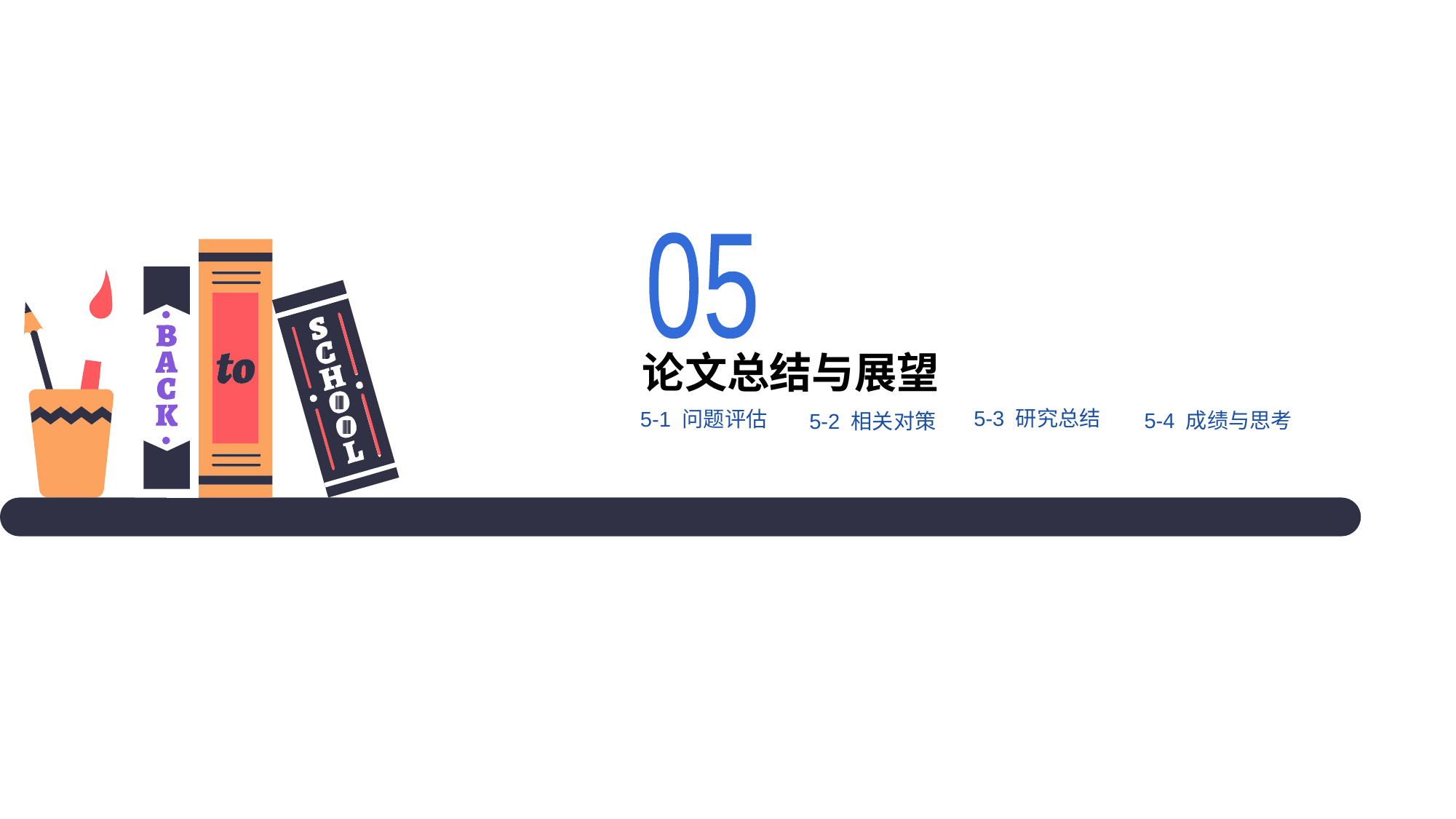

05

论文总结与展望

5-3 研究总结
5-1 问题评估
5-4 成绩与思考
5-2 相关对策